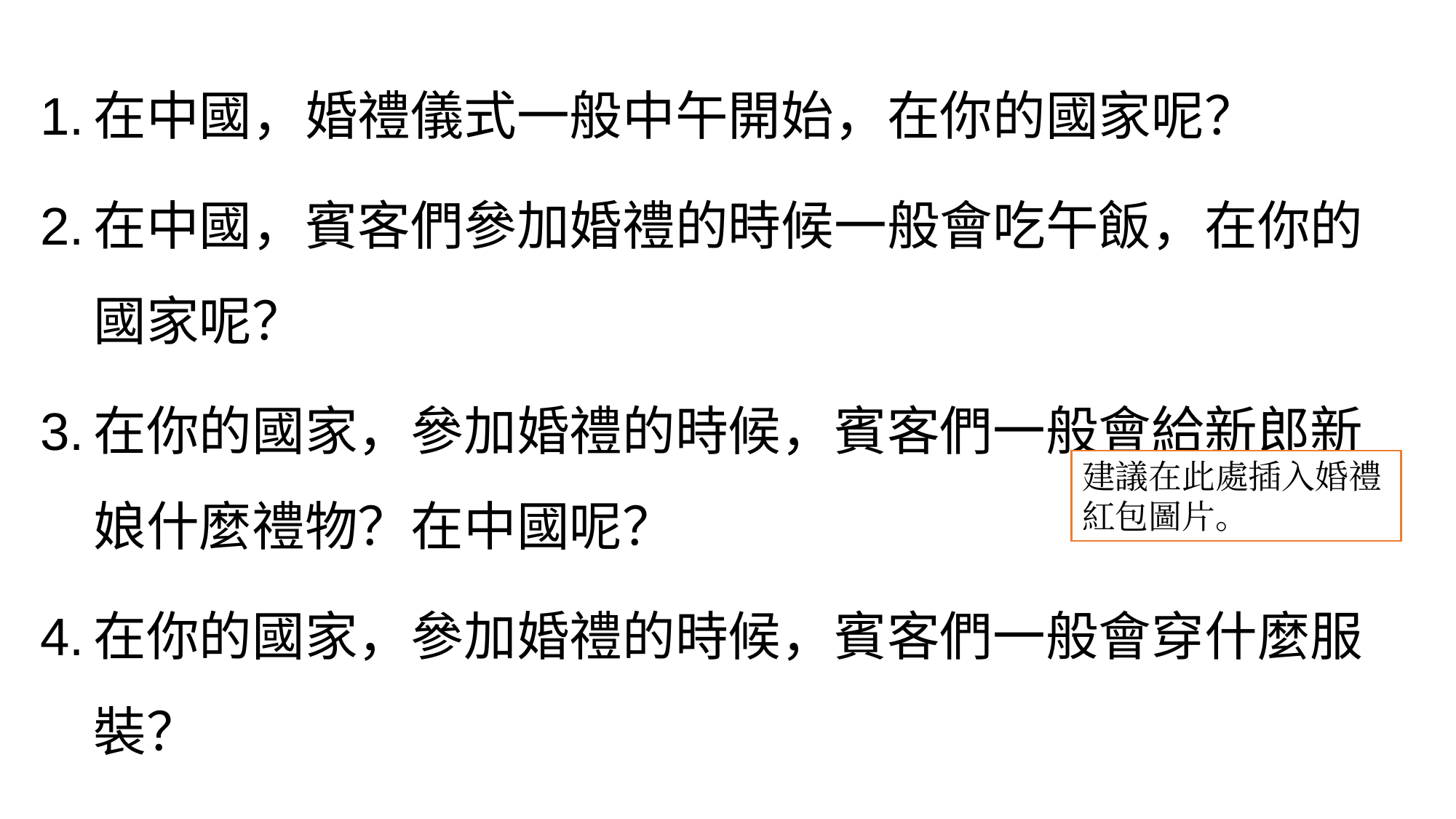

在中國，婚禮儀式一般中午開始，在你的國家呢？
在中國，賓客們參加婚禮的時候一般會吃午飯，在你的國家呢？
在你的國家，參加婚禮的時候，賓客們一般會給新郎新娘什麼禮物？在中國呢？
在你的國家，參加婚禮的時候，賓客們一般會穿什麼服裝？

建議在此處插入婚禮紅包圖片。